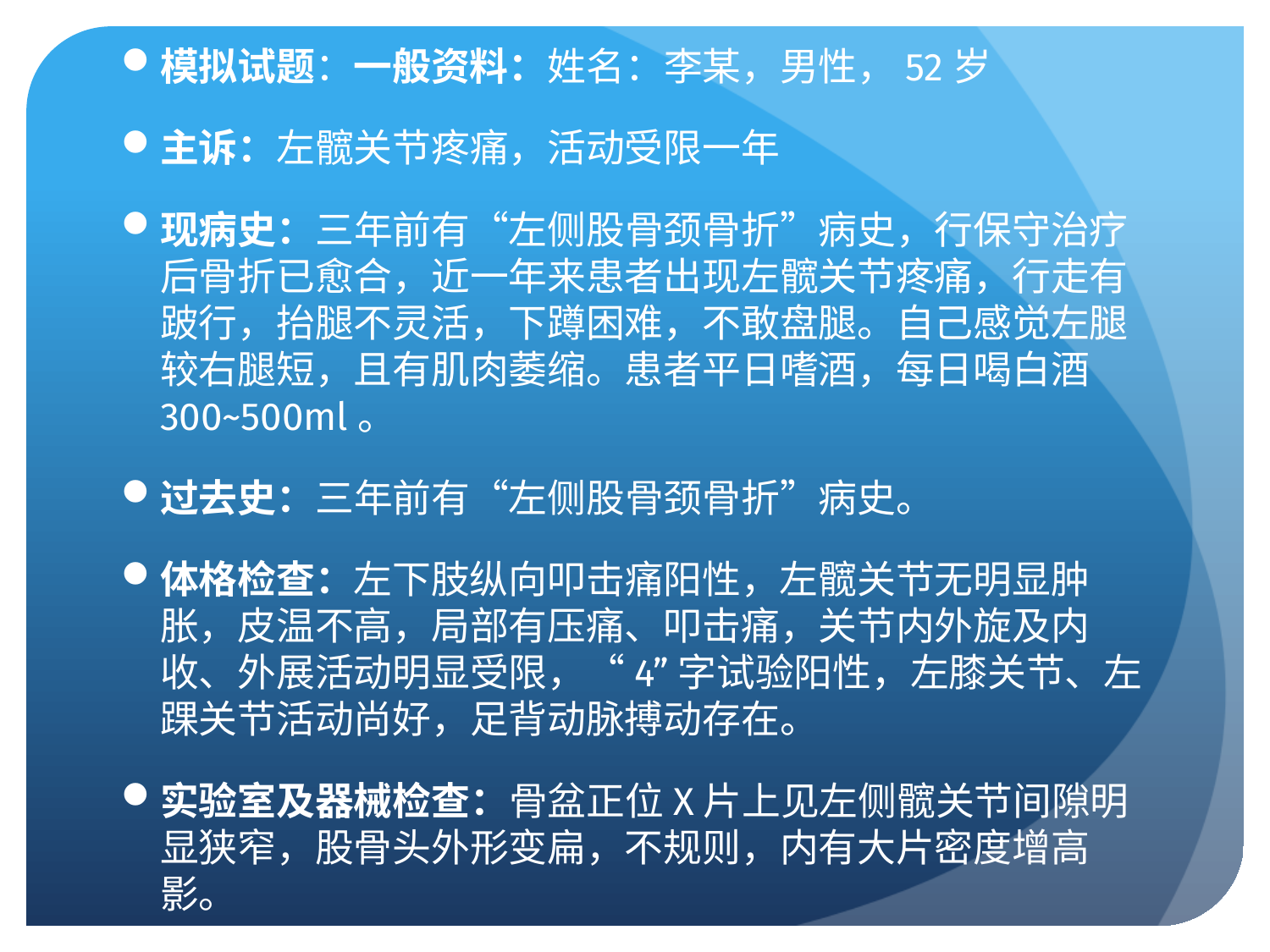

模拟试题：一般资料：姓名：李某，男性，52岁
主诉：左髋关节疼痛，活动受限一年
现病史：三年前有“左侧股骨颈骨折”病史，行保守治疗后骨折已愈合，近一年来患者出现左髋关节疼痛，行走有跛行，抬腿不灵活，下蹲困难，不敢盘腿。自己感觉左腿较右腿短，且有肌肉萎缩。患者平日嗜酒，每日喝白酒300~500ml。
过去史：三年前有“左侧股骨颈骨折”病史。
体格检查：左下肢纵向叩击痛阳性，左髋关节无明显肿胀，皮温不高，局部有压痛、叩击痛，关节内外旋及内收、外展活动明显受限，“4”字试验阳性，左膝关节、左踝关节活动尚好，足背动脉搏动存在。
实验室及器械检查：骨盆正位X片上见左侧髋关节间隙明显狭窄，股骨头外形变扁，不规则，内有大片密度增高影。